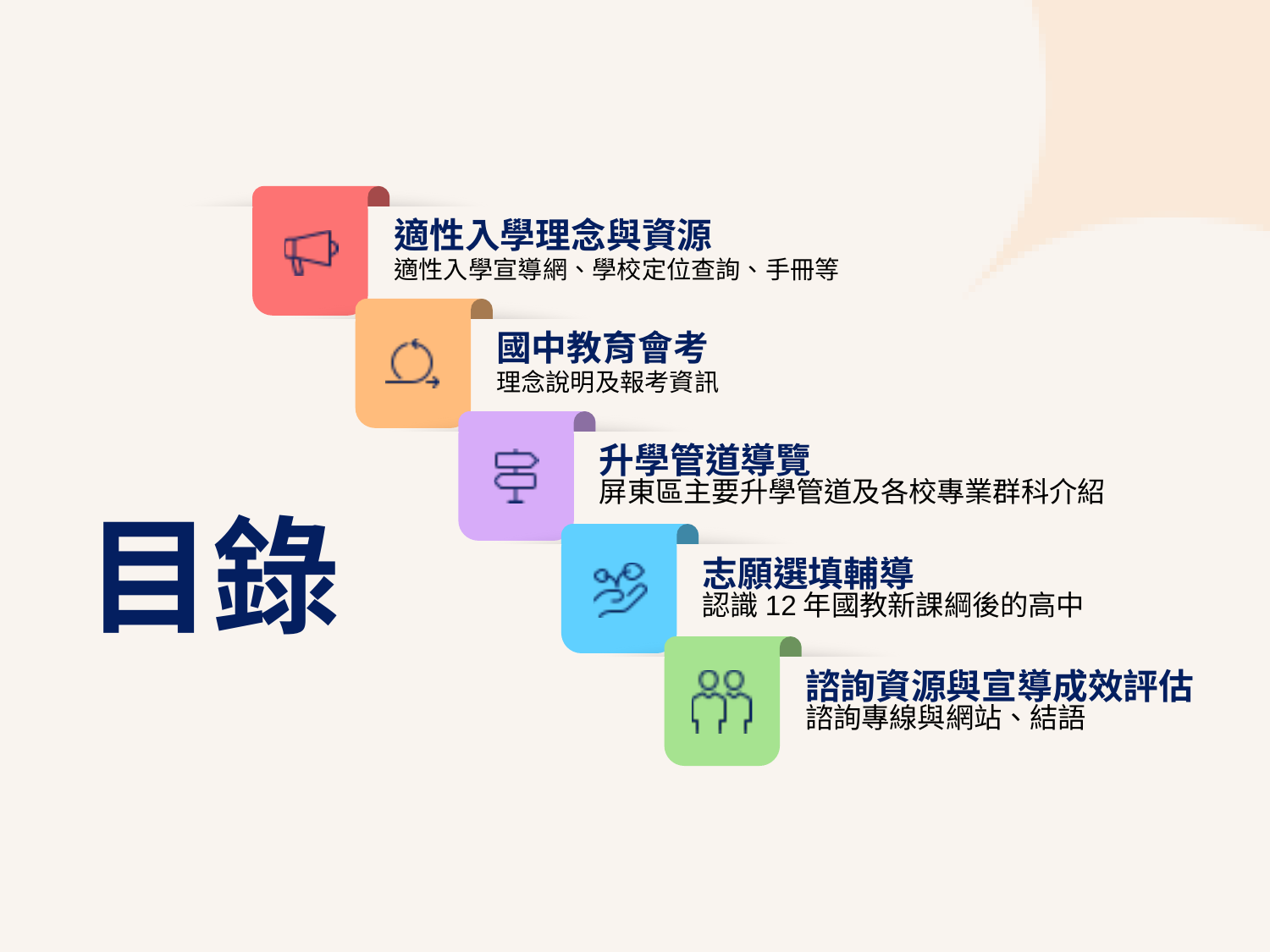

適性入學理念與資源

適性入學宣導網、學校定位查詢、手冊等

國中教育會考

理念說明及報考資訊

升學管道導覽
屏東區主要升學管道及各校專業群科介紹

志願選填輔導
目錄
認識12年國教新課綱後的高中

諮詢資源與宣導成效評估
諮詢專線與網站、結語